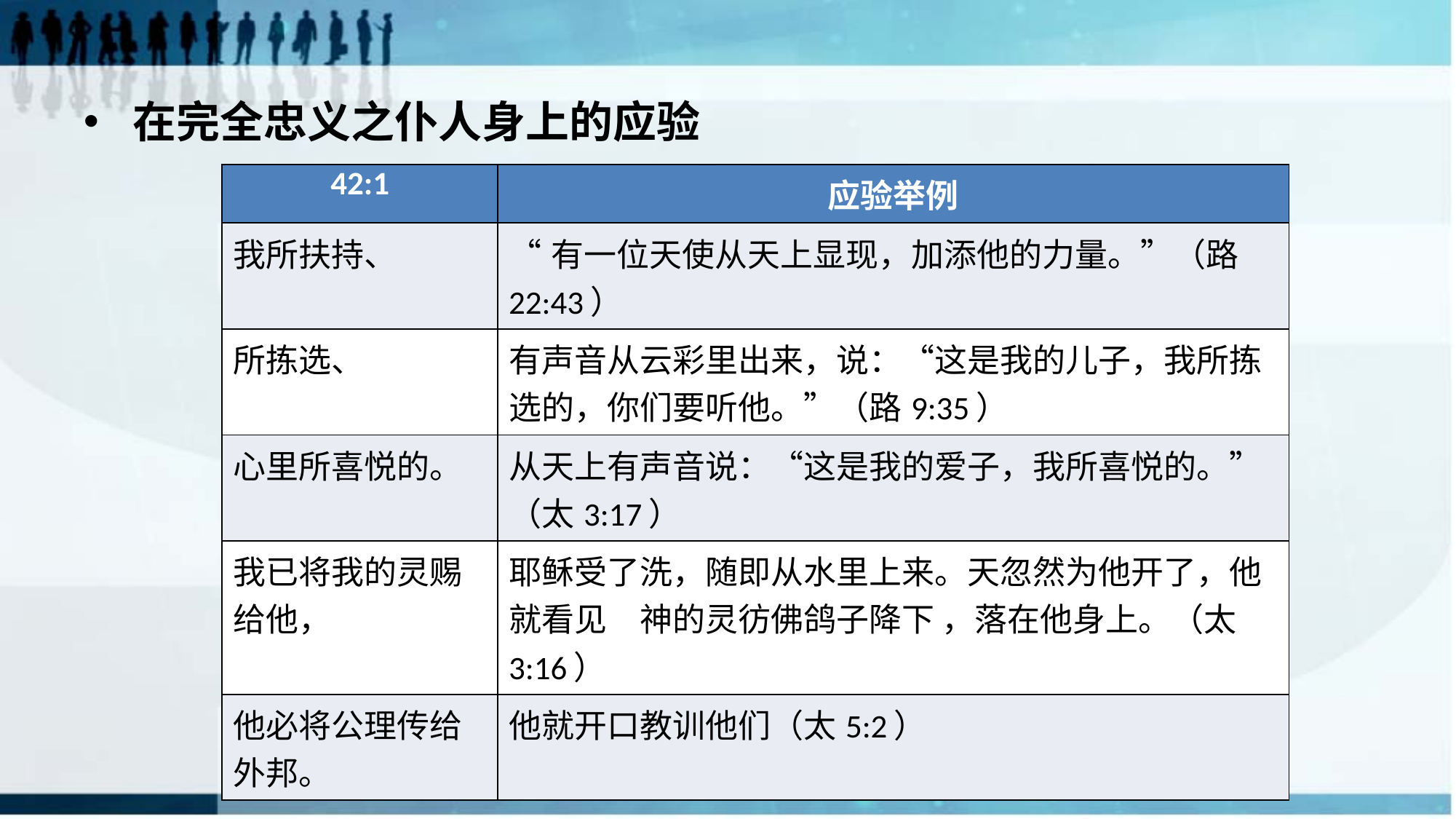

在完全忠义之仆人身上的应验
| 42:1 | 应验举例 |
| --- | --- |
| 我所扶持、 | “有一位天使从天上显现，加添他的力量。”（路22:43） |
| 所拣选、 | 有声音从云彩里出来，说：“这是我的儿子，我所拣选的，你们要听他。”（路9:35） |
| 心里所喜悦的。 | 从天上有声音说：“这是我的爱子，我所喜悦的。”（太3:17） |
| 我已将我的灵赐给他， | 耶稣受了洗，随即从水里上来。天忽然为他开了，他就看见　神的灵彷佛鸽子降下 ，落在他身上。（太3:16） |
| 他必将公理传给外邦。 | 他就开口教训他们（太5:2） |